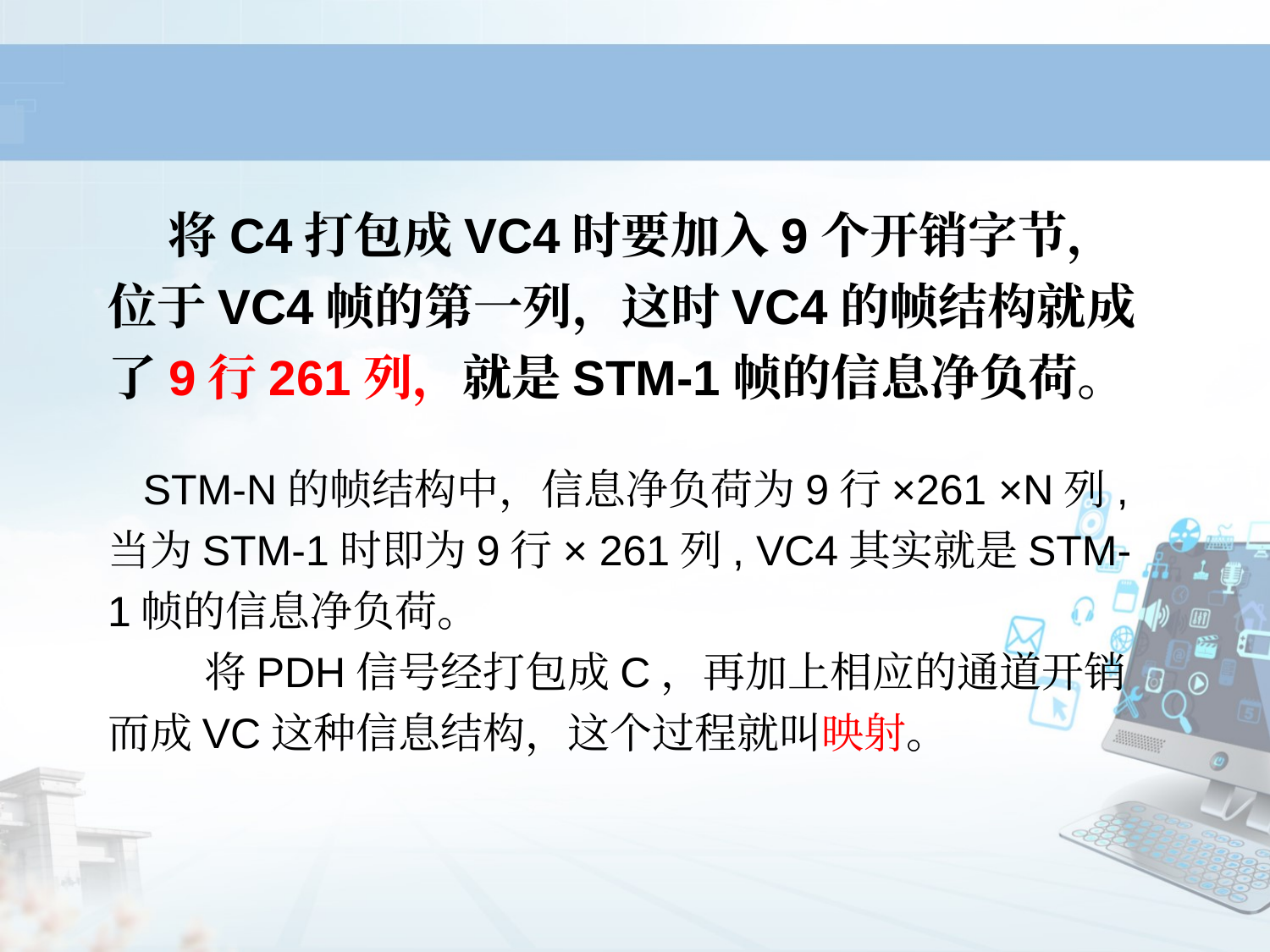

将C4打包成VC4时要加入9个开销字节，位于VC4帧的第一列，这时VC4的帧结构就成了9行261列，就是STM-1帧的信息净负荷。
   STM-N的帧结构中，信息净负荷为9行×261 ×N列,当为STM-1时即为9行× 261列, VC4其实就是STM-1帧的信息净负荷。
        将PDH信号经打包成C，再加上相应的通道开销而成VC这种信息结构，这个过程就叫映射。